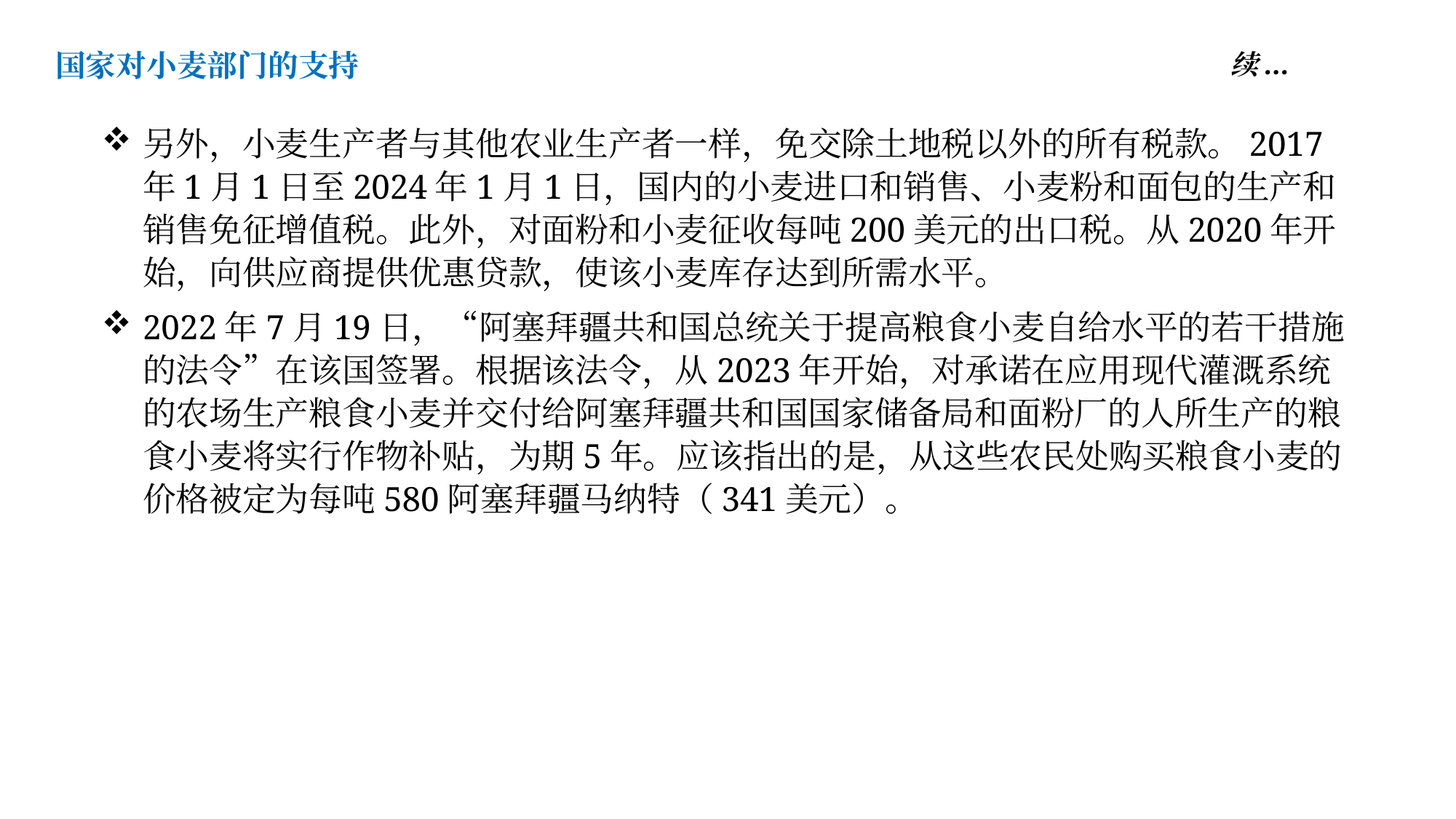

国家对小麦部门的支持
续...
另外，小麦生产者与其他农业生产者一样，免交除土地税以外的所有税款。2017年1月1日至2024年1月1日，国内的小麦进口和销售、小麦粉和面包的生产和销售免征增值税。此外，对面粉和小麦征收每吨200美元的出口税。从2020年开始，向供应商提供优惠贷款，使该小麦库存达到所需水平。
2022年7月19日，“阿塞拜疆共和国总统关于提高粮食小麦自给水平的若干措施的法令”在该国签署。根据该法令，从2023年开始，对承诺在应用现代灌溉系统的农场生产粮食小麦并交付给阿塞拜疆共和国国家储备局和面粉厂的人所生产的粮食小麦将实行作物补贴，为期5年。应该指出的是，从这些农民处购买粮食小麦的价格被定为每吨580阿塞拜疆马纳特（341美元）。